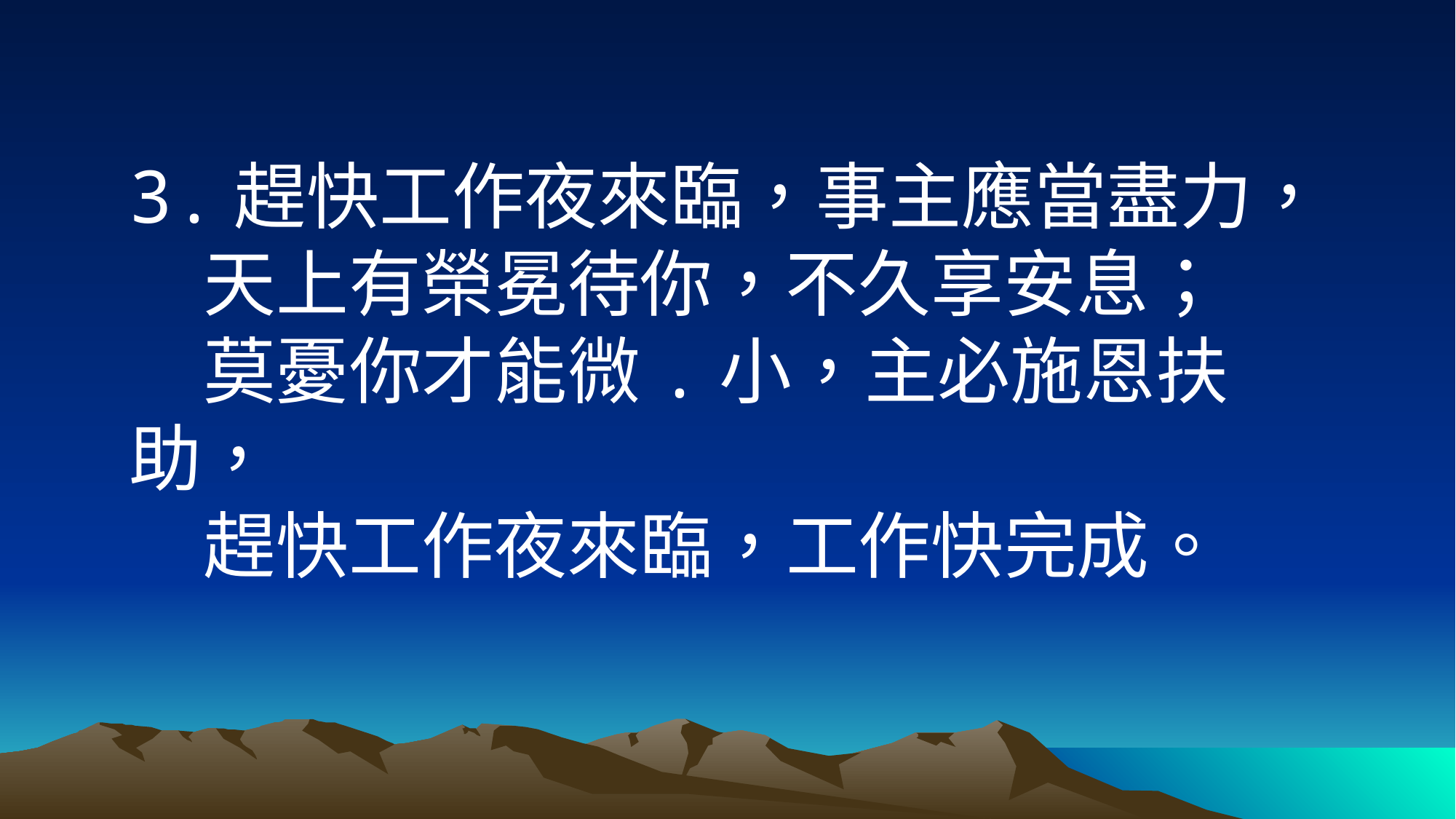

# 3.趕快工作夜來臨，事主應當盡力， 天上有榮冕待你，不久享安息； 莫憂你才能微.小，主必施恩扶助， 趕快工作夜來臨，工作快完成。